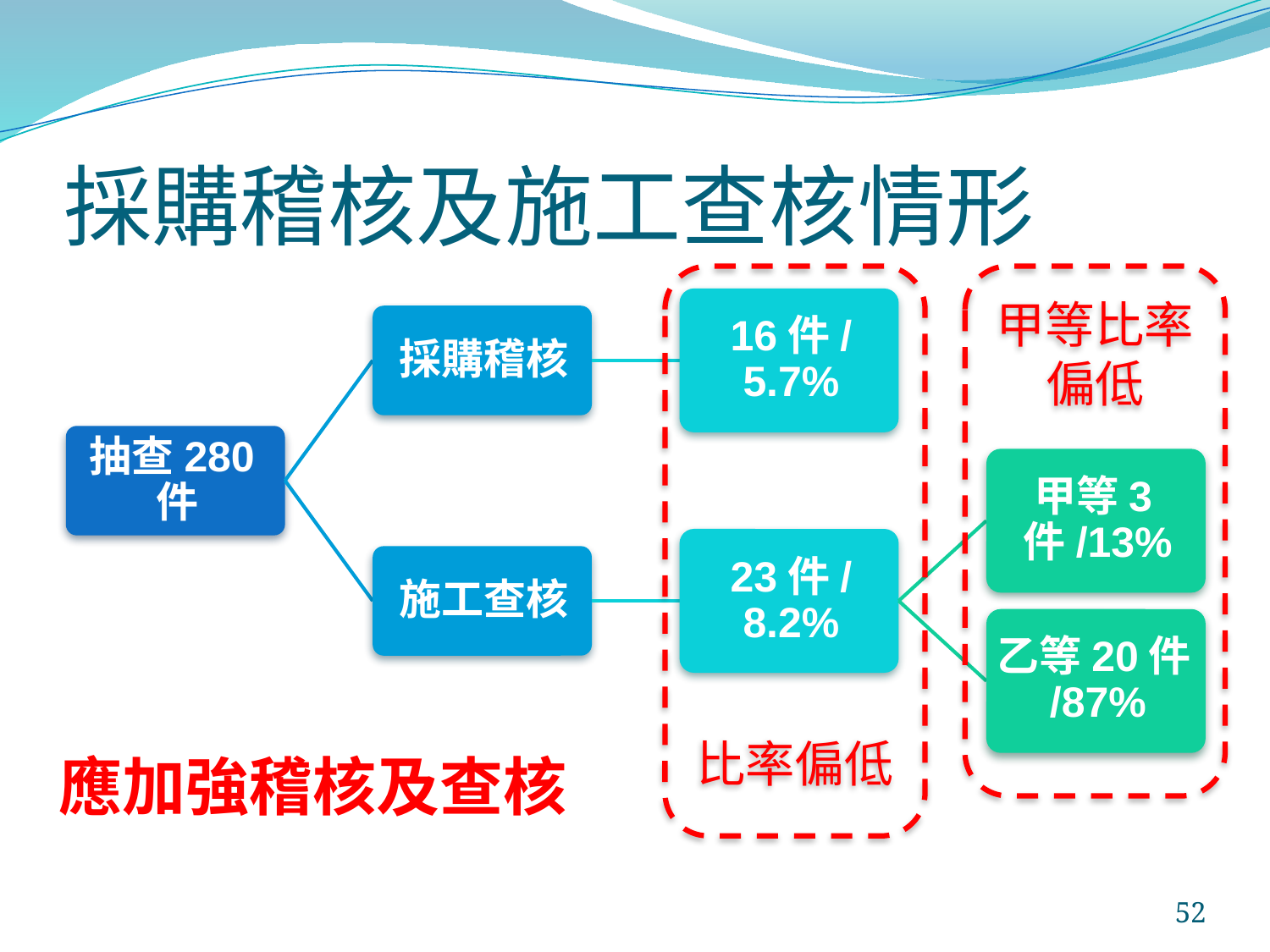

# 採購稽核及施工查核情形
抽查280件

採購稽核

16件/5.7%

施工查核

23件/8.2%

甲等3件/13%

乙等20件/87%

比率偏低
甲等比率偏低

應加強稽核及查核
52